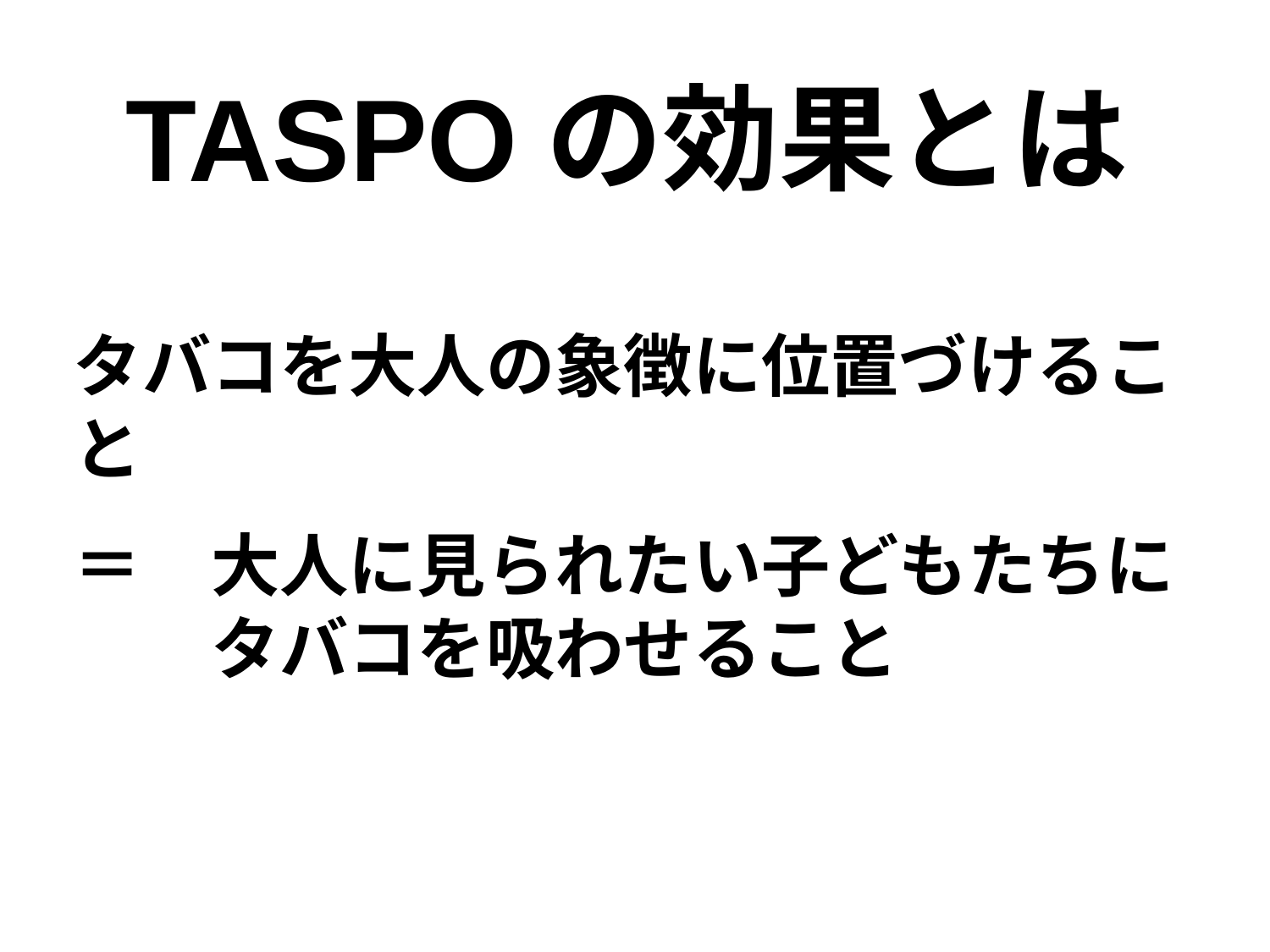

# TASPOの効果とは
タバコを大人の象徴に位置づけること
＝　大人に見られたい子どもたちに
　　タバコを吸わせること